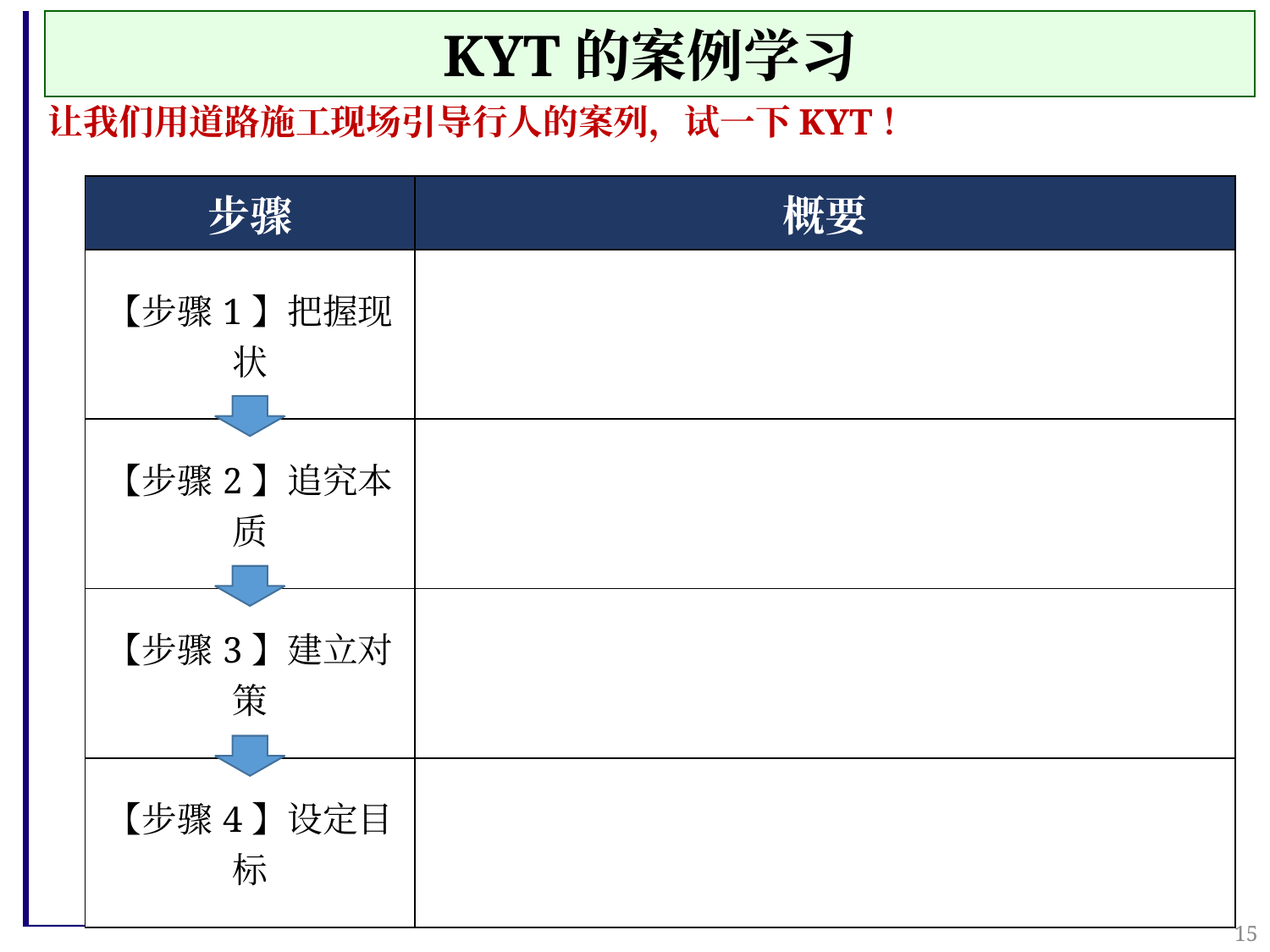

KYT的案例学习
让我们用道路施工现场引导行人的案列，试一下KYT！
| 步骤 | 概要 |
| --- | --- |
| 【步骤1】把握现状 |  |
| 【步骤2】追究本质 |  |
| 【步骤3】建立对策 |  |
| 【步骤4】设定目标 |  |

15